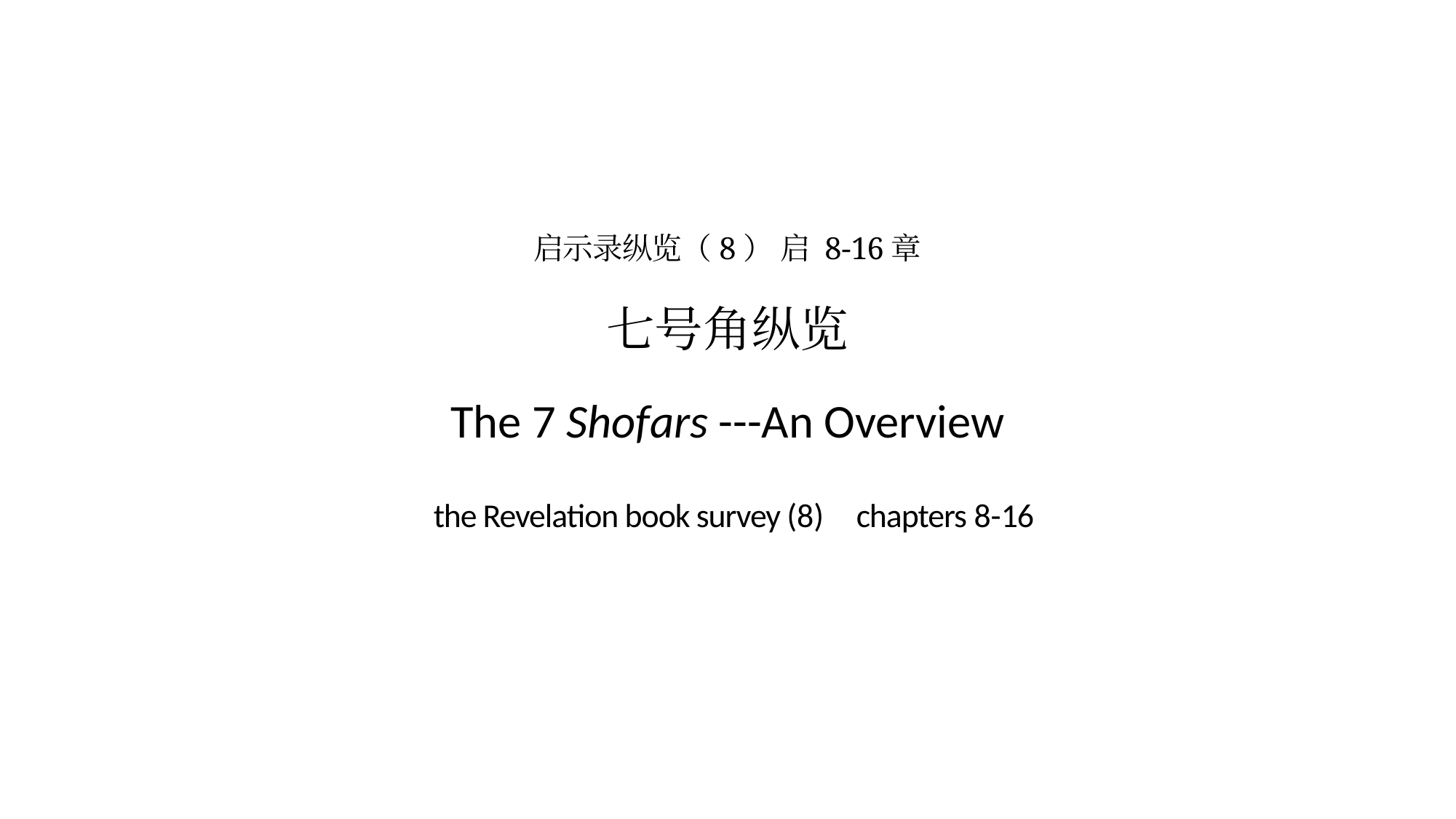

# 启示录纵览（8） 启 8-16章 七号角纵览 The 7 Shofars ---An Overview the Revelation book survey (8)     chapters 8-16